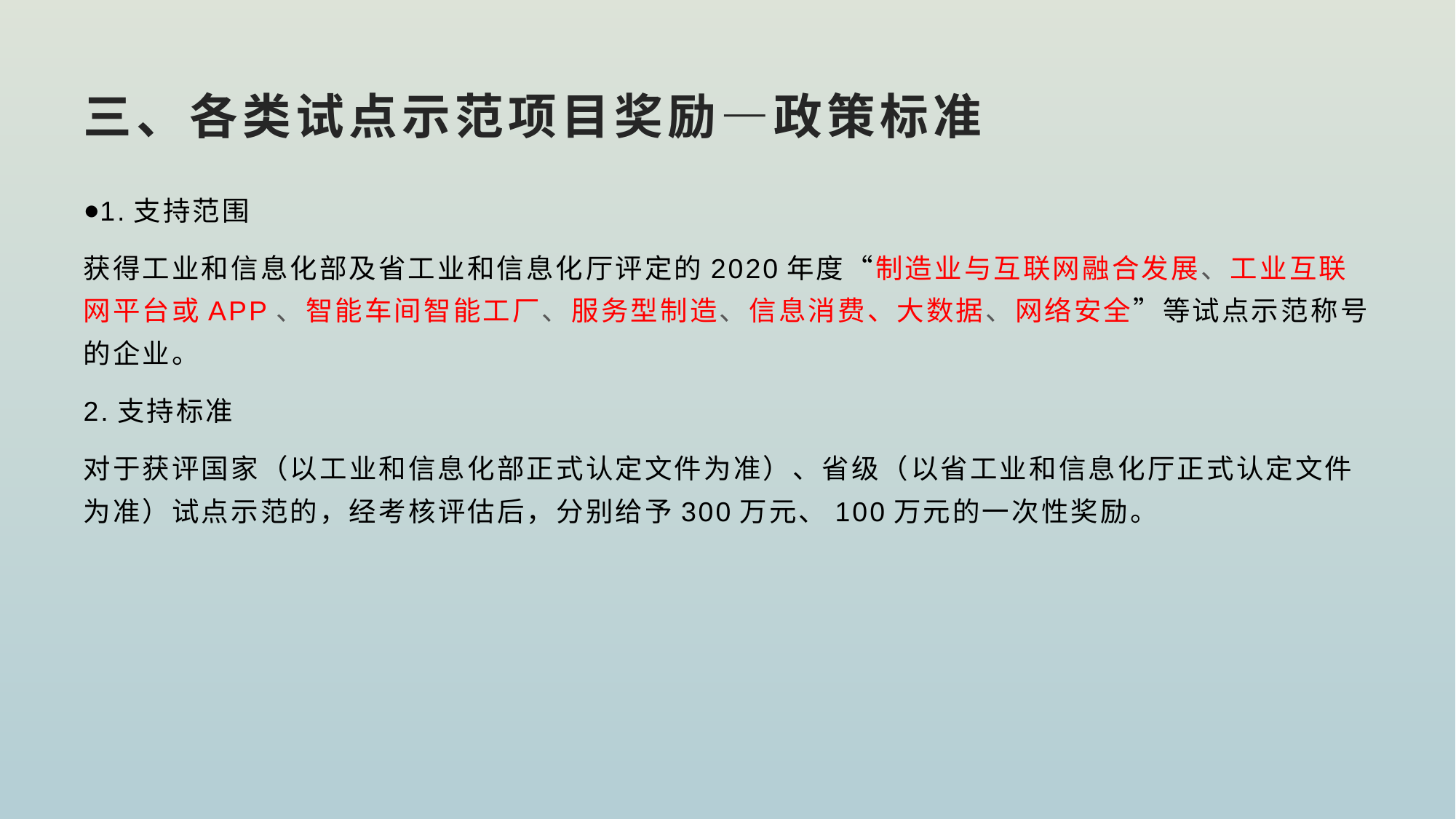

# 三、各类试点示范项目奖励—政策标准
1.支持范围
获得工业和信息化部及省工业和信息化厅评定的2020年度“制造业与互联网融合发展、工业互联网平台或APP、智能车间智能工厂、服务型制造、信息消费、大数据、网络安全”等试点示范称号的企业。
2.支持标准
对于获评国家（以工业和信息化部正式认定文件为准）、省级（以省工业和信息化厅正式认定文件为准）试点示范的，经考核评估后，分别给予300万元、100万元的一次性奖励。